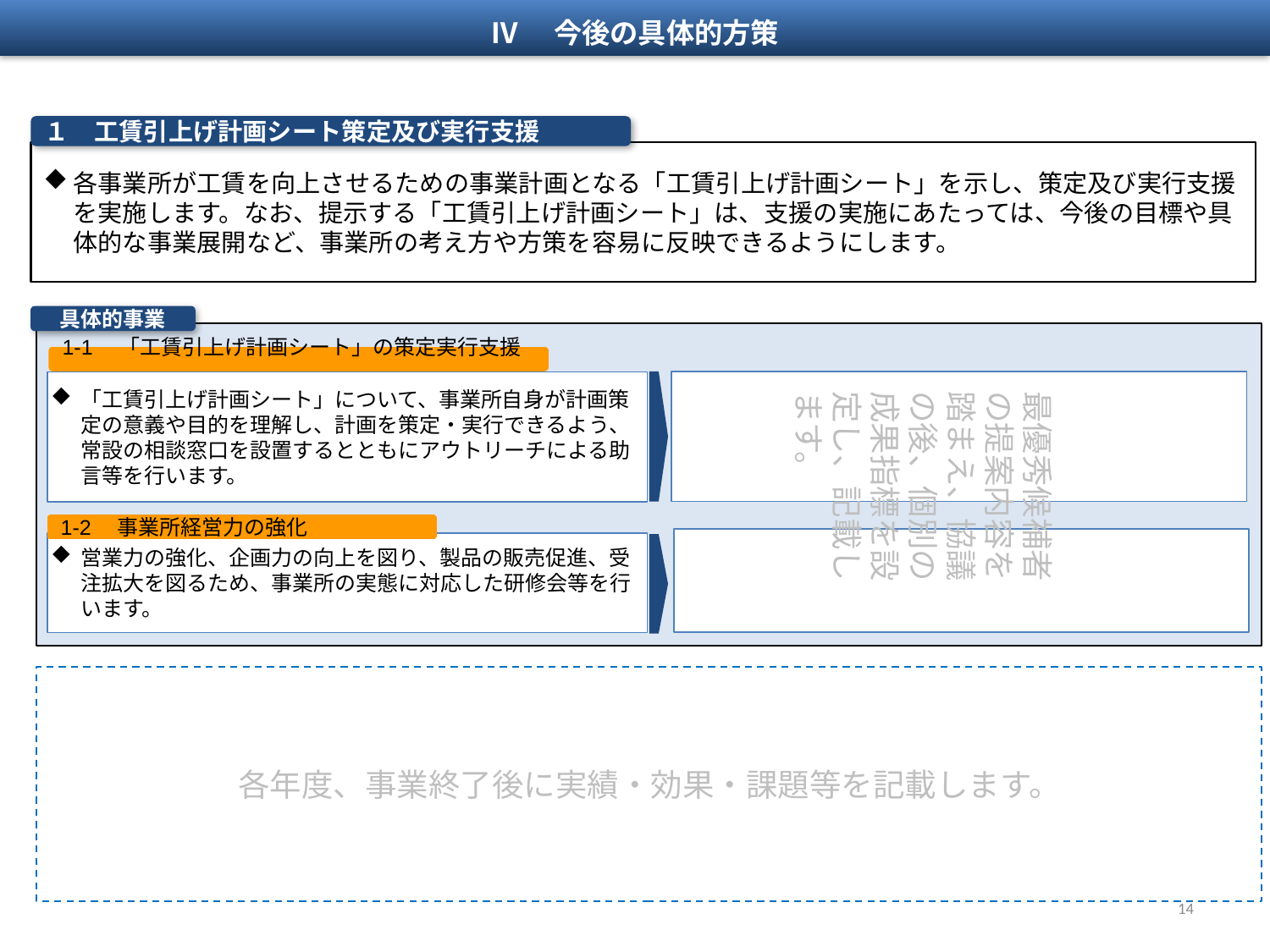

Ⅳ　今後の具体的方策
１　工賃引上げ計画シート策定及び実行支援
各事業所が工賃を向上させるための事業計画となる「工賃引上げ計画シート」を示し、策定及び実行支援を実施します。なお、提示する「工賃引上げ計画シート」は、支援の実施にあたっては、今後の目標や具体的な事業展開など、事業所の考え方や方策を容易に反映できるようにします。
具体的事業

1-1　「工賃引上げ計画シート」の策定実行支援

「工賃引上げ計画シート」について、事業所自身が計画策定の意義や目的を理解し、計画を策定・実行できるよう、常設の相談窓口を設置するとともにアウトリーチによる助言等を行います。
1-2　事業所経営力の強化

営業力の強化、企画力の向上を図り、製品の販売促進、受注拡大を図るため、事業所の実態に対応した研修会等を行います。

最優秀候補者の提案内容を
踏まえ、協議の後、個別の成果指標を設定し、記載します。
各年度、事業終了後に実績・効果・課題等を記載します。
14